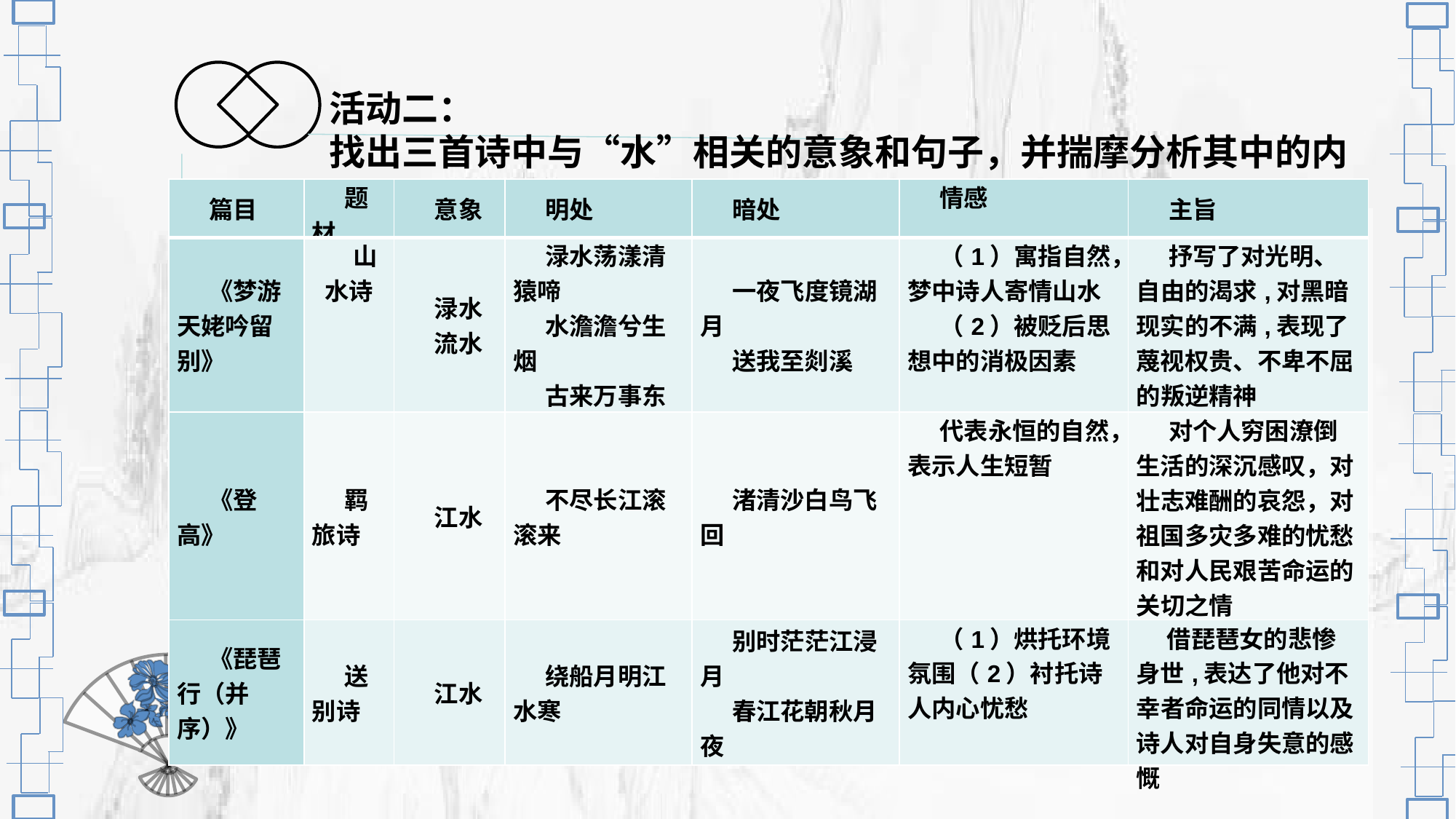

活动二：
找出三首诗中与“水”相关的意象和句子，并揣摩分析其中的内涵
| 篇目 | 题材 | 意象 | 明处 | 暗处 | 情感 | 主旨 |
| --- | --- | --- | --- | --- | --- | --- |
| 《梦游天姥吟留别》 | 山水诗 | 渌水 流水 | 渌水荡漾清猿啼 水澹澹兮生烟 古来万事东流水 | 一夜飞度镜湖月 送我至剡溪 | （1）寓指自然，梦中诗人寄情山水 （2）被贬后思想中的消极因素 | 抒写了对光明、自由的渴求,对黑暗现实的不满,表现了蔑视权贵、不卑不屈的叛逆精神 |
| 《登高》 | 羁旅诗 | 江水 | 不尽长江滚滚来 | 渚清沙白鸟飞回 | 代表永恒的自然，表示人生短暂 | 对个人穷困潦倒生活的深沉感叹，对壮志难酬的哀怨，对祖国多灾多难的忧愁和对人民艰苦命运的关切之情 |
| 《琵琶行（并序）》 | 送别诗 | 江水 | 绕船月明江水寒 | 别时茫茫江浸月 春江花朝秋月夜 | （1）烘托环境氛围（2）衬托诗人内心忧愁 | 借琵琶女的悲惨身世,表达了他对不幸者命运的同情以及诗人对自身失意的感慨 |